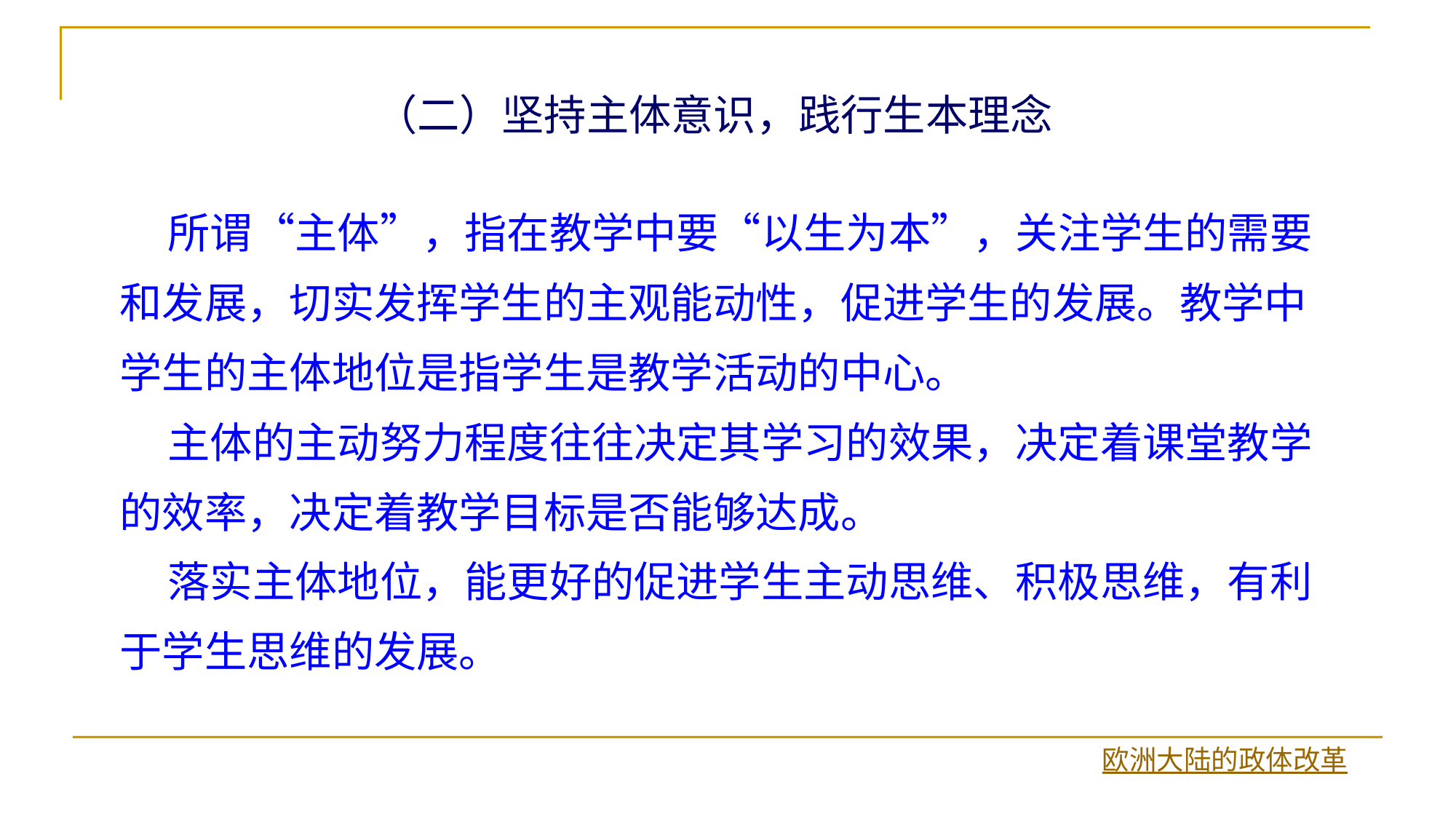

（二）坚持主体意识，践行生本理念
    所谓“主体”，指在教学中要“以生为本”，关注学生的需要和发展，切实发挥学生的主观能动性，促进学生的发展。教学中学生的主体地位是指学生是教学活动的中心。
    主体的主动努力程度往往决定其学习的效果，决定着课堂教学的效率，决定着教学目标是否能够达成。
    落实主体地位，能更好的促进学生主动思维、积极思维，有利于学生思维的发展。
欧洲大陆的政体改革